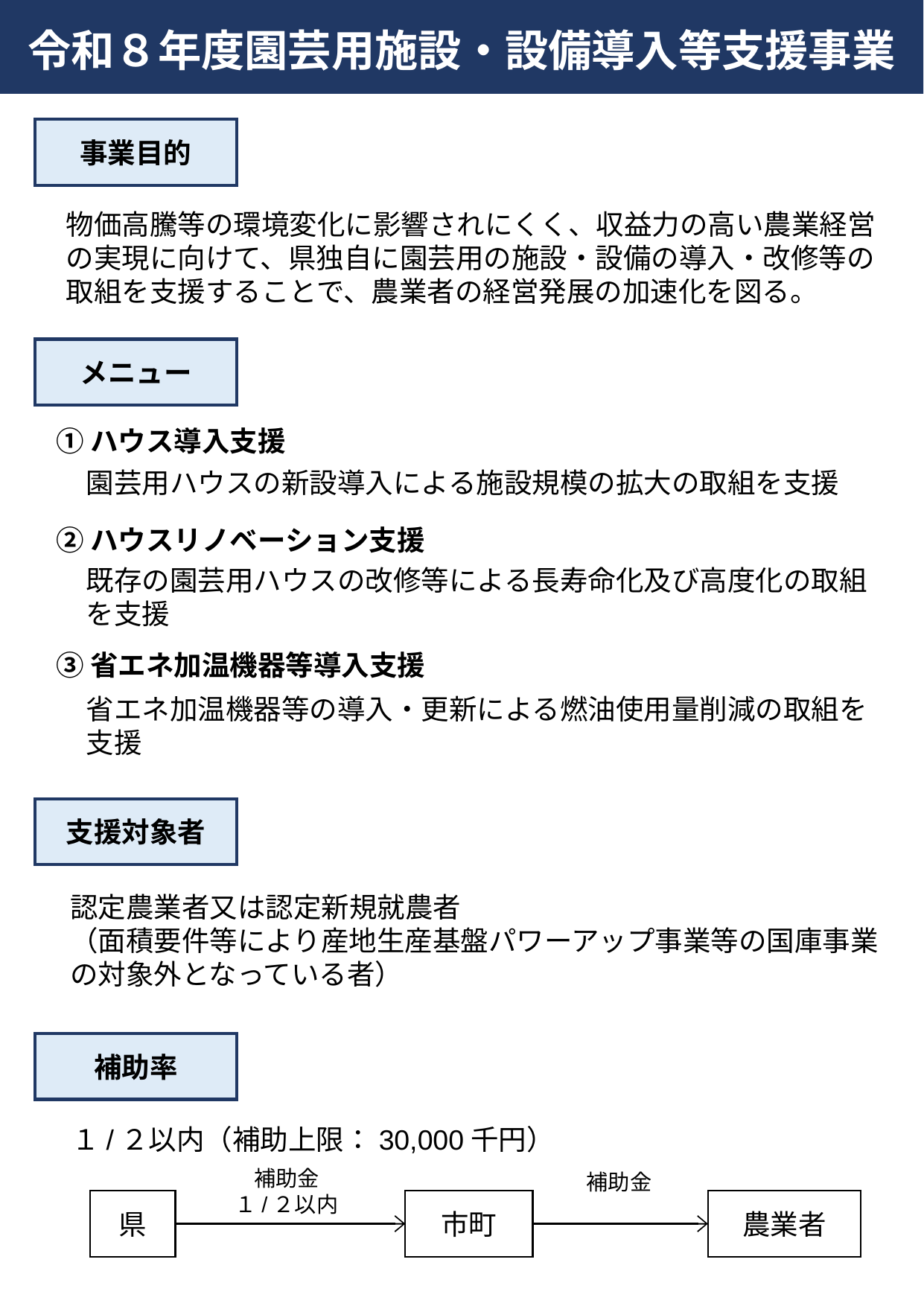

令和８年度園芸用施設・設備導入等支援事業

事業目的
物価高騰等の環境変化に影響されにくく、収益力の高い農業経営の実現に向けて、県独自に園芸用の施設・設備の導入・改修等の取組を支援することで、農業者の経営発展の加速化を図る。

メニュー
①ハウス導入支援
園芸用ハウスの新設導入による施設規模の拡大の取組を支援
②ハウスリノベーション支援
既存の園芸用ハウスの改修等による長寿命化及び高度化の取組を支援
③省エネ加温機器等導入支援
省エネ加温機器等の導入・更新による燃油使用量削減の取組を支援

支援対象者
認定農業者又は認定新規就農者
（面積要件等により産地生産基盤パワーアップ事業等の国庫事業の対象外となっている者）

補助率
１/２以内（補助上限：30,000千円）
補助金
１/２以内
補助金

県

市町

農業者